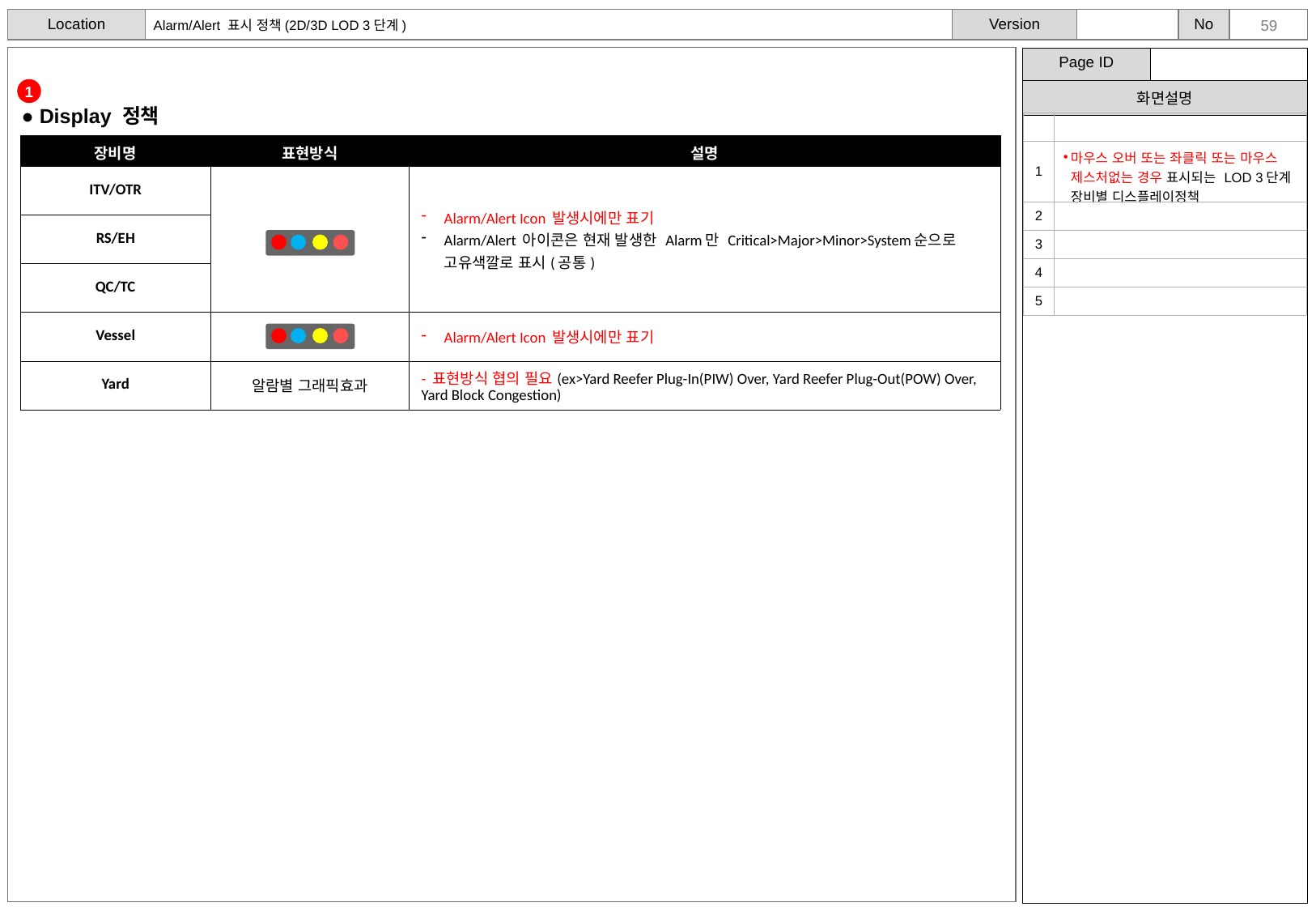

Alarm/Alert 표시 정책(2D/3D LOD 3단계)
1
● Display 정책
|  |  |
| --- | --- |
| 1 | 마우스 오버 또는 좌클릭 또는 마우스 제스처없는 경우 표시되는 LOD 3단계 장비별 디스플레이정책 |
| 2 |  |
| 3 |  |
| 4 |  |
| 5 |  |
| 장비명 | 표현방식 | 설명 |
| --- | --- | --- |
| ITV/OTR |  | Alarm/Alert Icon 발생시에만 표기 Alarm/Alert 아이콘은 현재 발생한 Alarm만 Critical>Major>Minor>System순으로 고유색깔로 표시(공통) |
| RS/EH |  |  |
| QC/TC |  |  |
| Vessel |  | Alarm/Alert Icon 발생시에만 표기 |
| Yard | 알람별 그래픽효과 | - 표현방식 협의 필요(ex>Yard Reefer Plug-In(PIW) Over, Yard Reefer Plug-Out(POW) Over, Yard Block Congestion) |